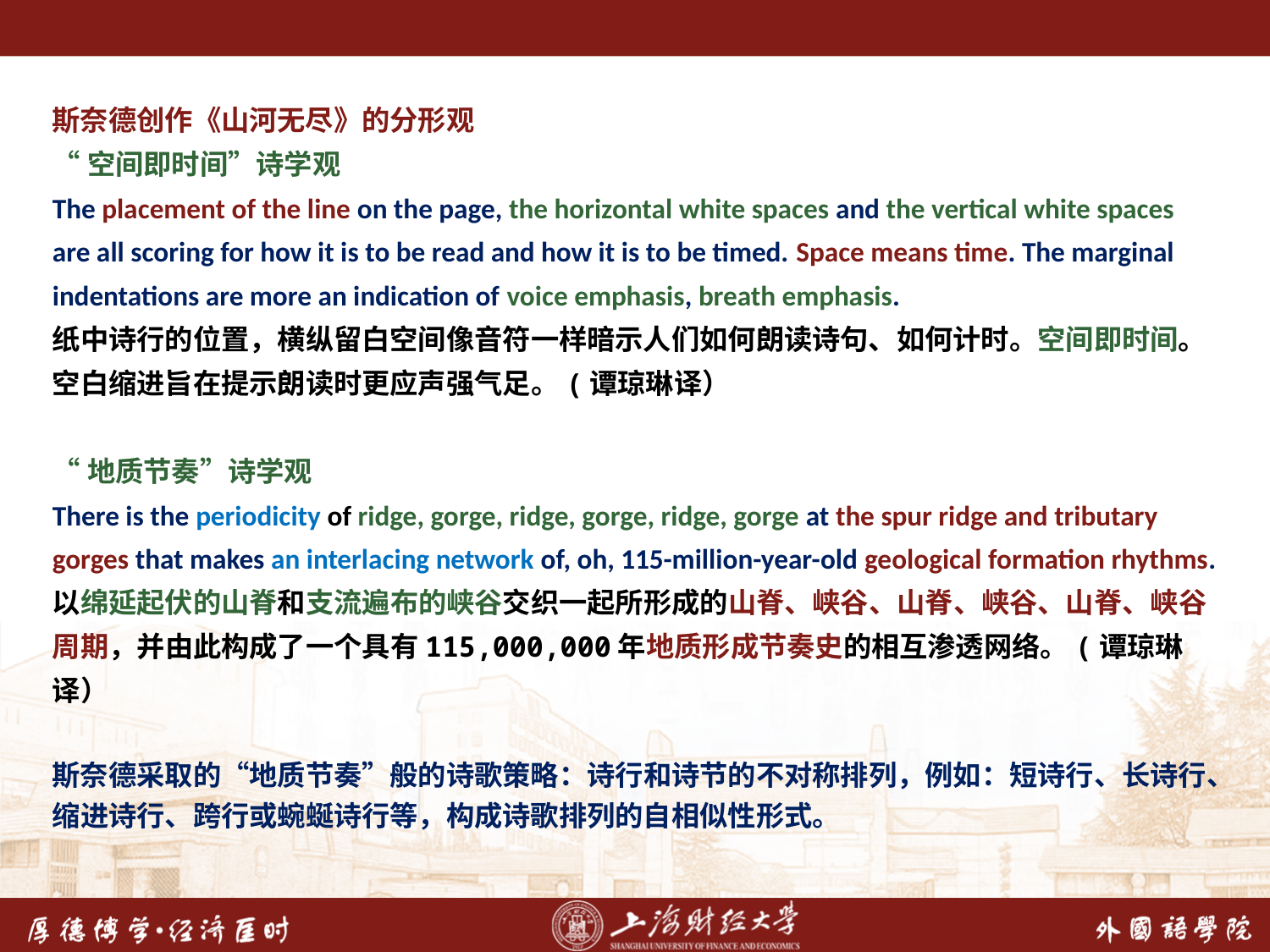

斯奈德创作《山河无尽》的分形观
“空间即时间”诗学观
The placement of the line on the page, the horizontal white spaces and the vertical white spaces are all scoring for how it is to be read and how it is to be timed. Space means time. The marginal indentations are more an indication of voice emphasis, breath emphasis.
纸中诗行的位置，横纵留白空间像音符一样暗示人们如何朗读诗句、如何计时。空间即时间。空白缩进旨在提示朗读时更应声强气足。(谭琼琳译）

“地质节奏”诗学观
There is the periodicity of ridge, gorge, ridge, gorge, ridge, gorge at the spur ridge and tributary gorges that makes an interlacing network of, oh, 115-million-year-old geological formation rhythms.
以绵延起伏的山脊和支流遍布的峡谷交织一起所形成的山脊、峡谷、山脊、峡谷、山脊、峡谷周期，并由此构成了一个具有115,000,000年地质形成节奏史的相互渗透网络。(谭琼琳译）

斯奈德采取的“地质节奏”般的诗歌策略：诗行和诗节的不对称排列，例如：短诗行、长诗行、缩进诗行、跨行或蜿蜒诗行等，构成诗歌排列的自相似性形式。